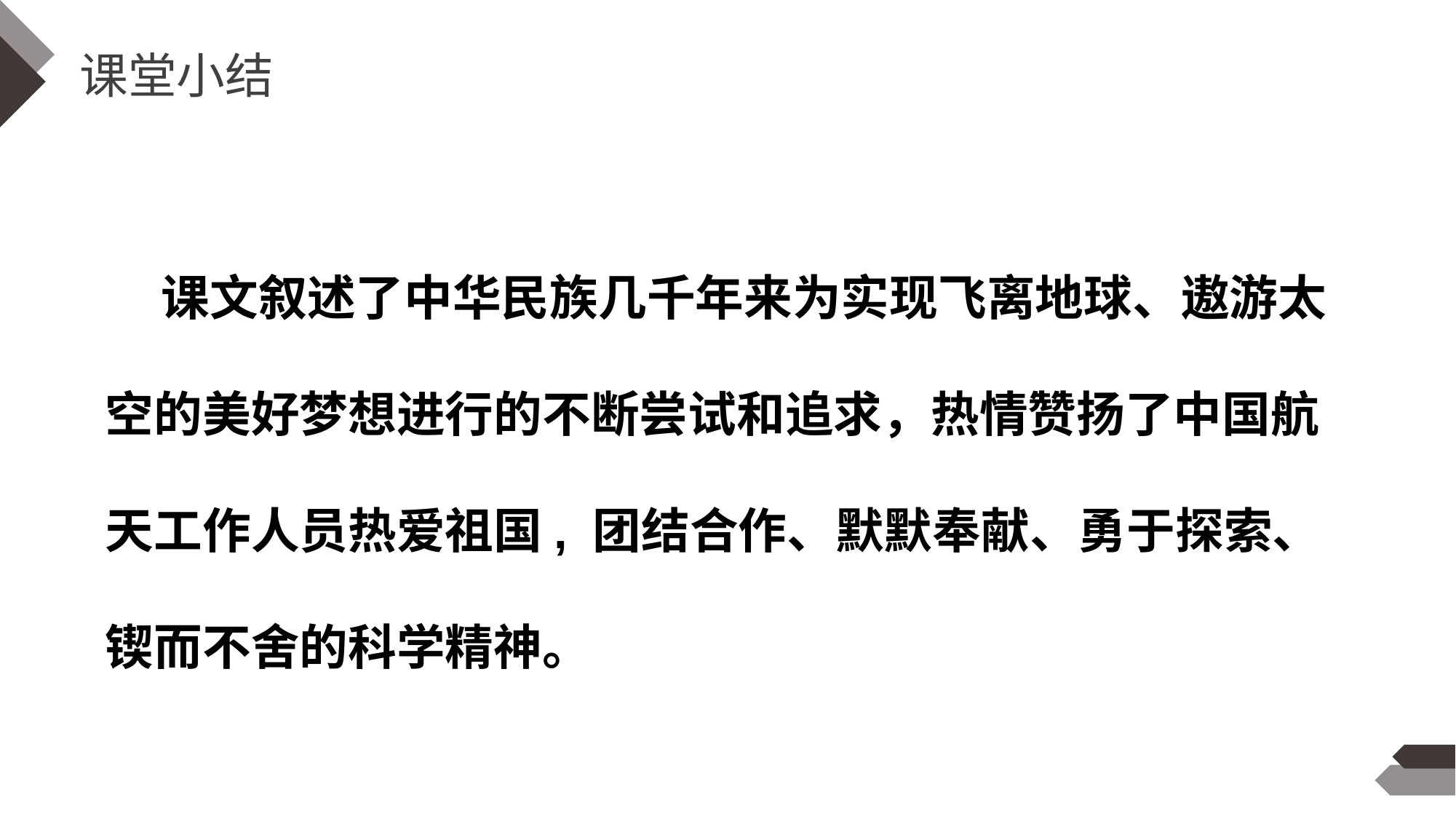

课堂小结
    课文叙述了中华民族几千年来为实现飞离地球、遨游太空的美好梦想进行的不断尝试和追求，热情赞扬了中国航天工作人员热爱祖国, 团结合作、默默奉献、勇于探索、锲而不舍的科学精神。